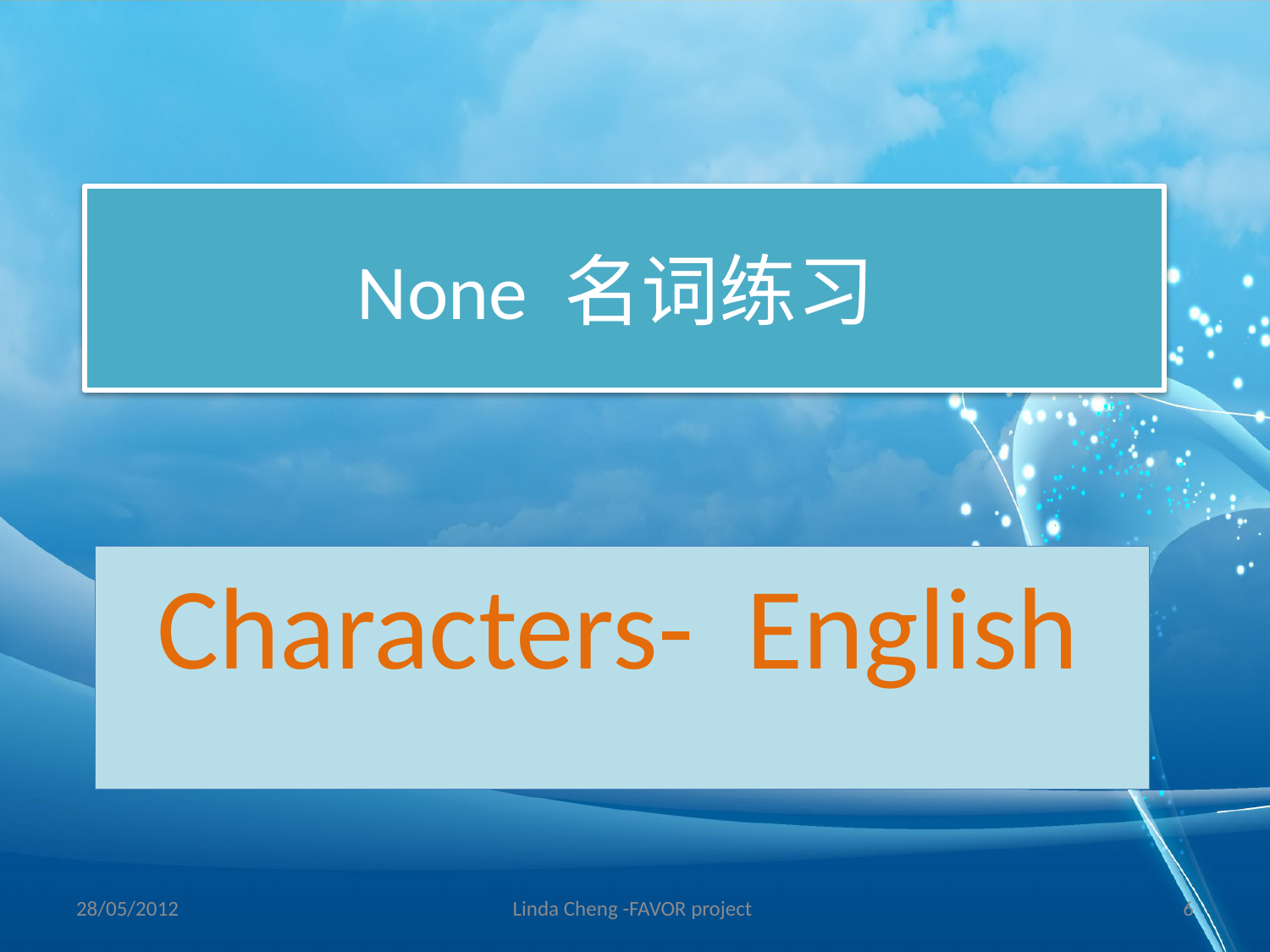

# None 名词练习
 Characters-  English
28/05/2012
Linda Cheng -FAVOR project
6